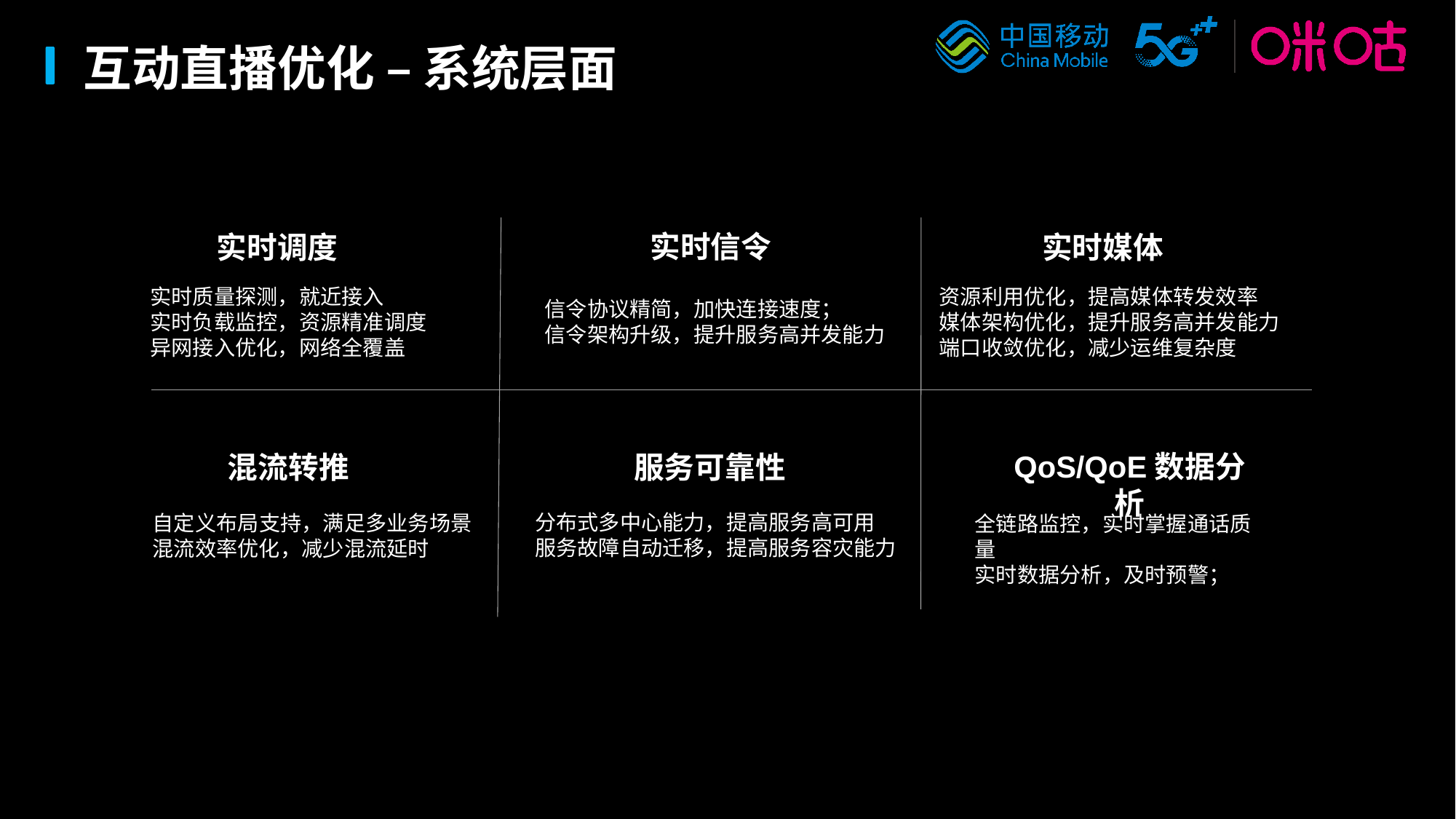

互动直播优化 – 系统层面

实时信令
实时媒体
实时调度
实时质量探测，就近接入
实时负载监控，资源精准调度
异网接入优化，网络全覆盖
资源利用优化，提高媒体转发效率
媒体架构优化，提升服务高并发能力
端口收敛优化，减少运维复杂度
信令协议精简，加快连接速度；
信令架构升级，提升服务高并发能力
QoS/QoE数据分析
混流转推
服务可靠性
分布式多中心能力，提高服务高可用
服务故障自动迁移，提高服务容灾能力
自定义布局支持，满足多业务场景
混流效率优化，减少混流延时
全链路监控，实时掌握通话质量
实时数据分析，及时预警；